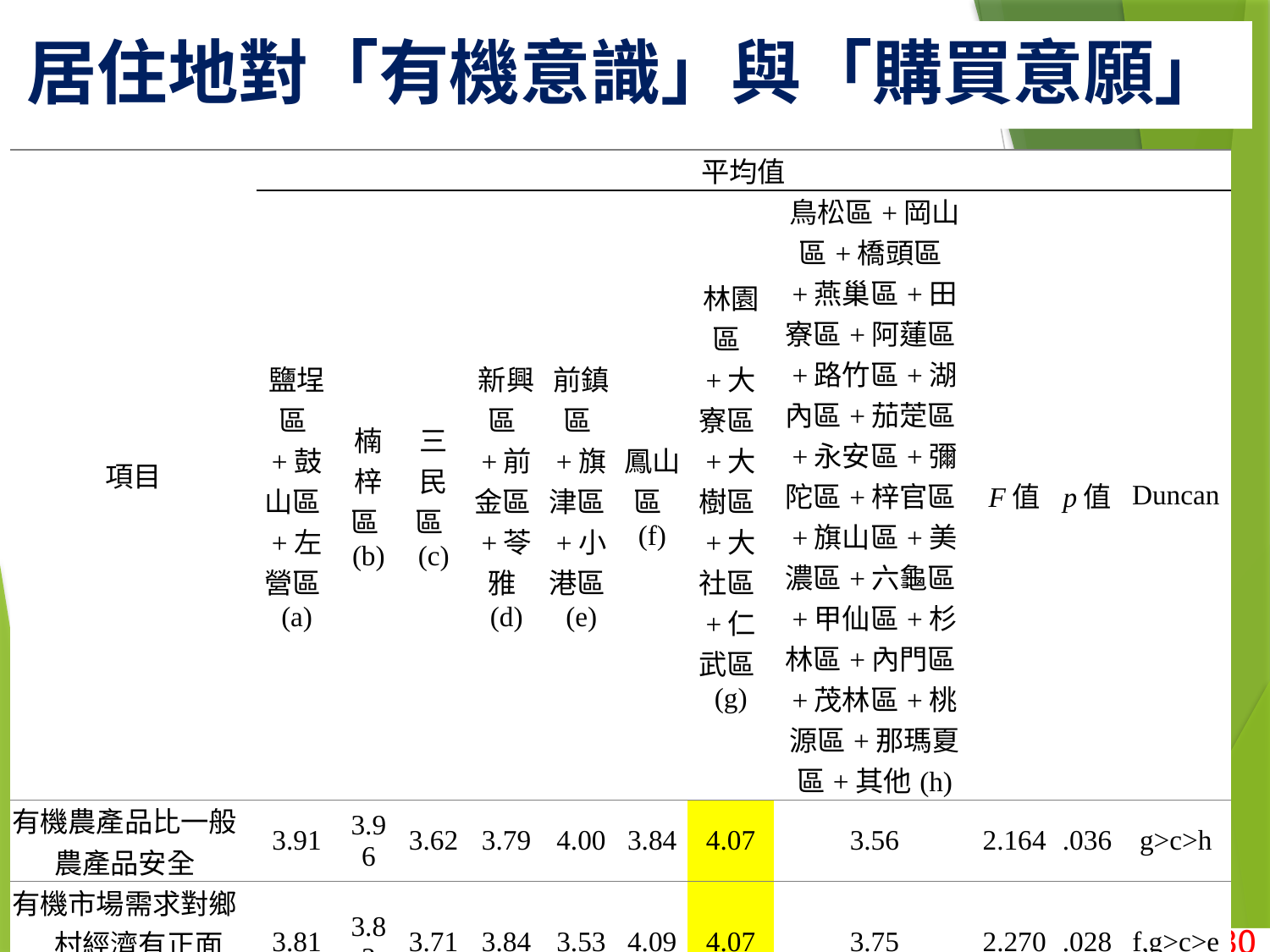

# 居住地對「有機意識」與「購買意願」
| 項目 | 平均值 |  |  |  |  |  |  |  |  |  |  |
| --- | --- | --- | --- | --- | --- | --- | --- | --- | --- | --- | --- |
|  | 鹽埕區+鼓山區+左營區(a) | 楠梓區(b) | 三民區(c) | 新興區+前金區+苓雅(d) | 前鎮區+旗津區+小港區(e) | 鳳山區(f) | 林園區+大寮區+大樹區+大社區+仁武區(g) | 鳥松區+岡山區+橋頭區+燕巢區+田寮區+阿蓮區+路竹區+湖內區+茄萣區+永安區+彌陀區+梓官區+旗山區+美濃區+六龜區+甲仙區+杉林區+內門區+茂林區+桃源區+那瑪夏區+其他(h) | F值 | p值 | Duncan |
| 有機農產品比一般農產品安全 | 3.91 | 3.96 | 3.62 | 3.79 | 4.00 | 3.84 | 4.07 | 3.56 | 2.164 | .036 | g>c>h |
| 有機市場需求對鄉村經濟有正面影響 | 3.81 | 3.83 | 3.71 | 3.84 | 3.53 | 4.09 | 4.07 | 3.75 | 2.270 | .028 | f,g>c>e |
| 買不到在地有機咖啡時，我會購買其他進口的 | 3.44 | 3.32 | 3.29 | 3.35 | 3.43 | 3.00 | 3.45 | 3.02 | 2.084 | .044 | a,g>f |

30